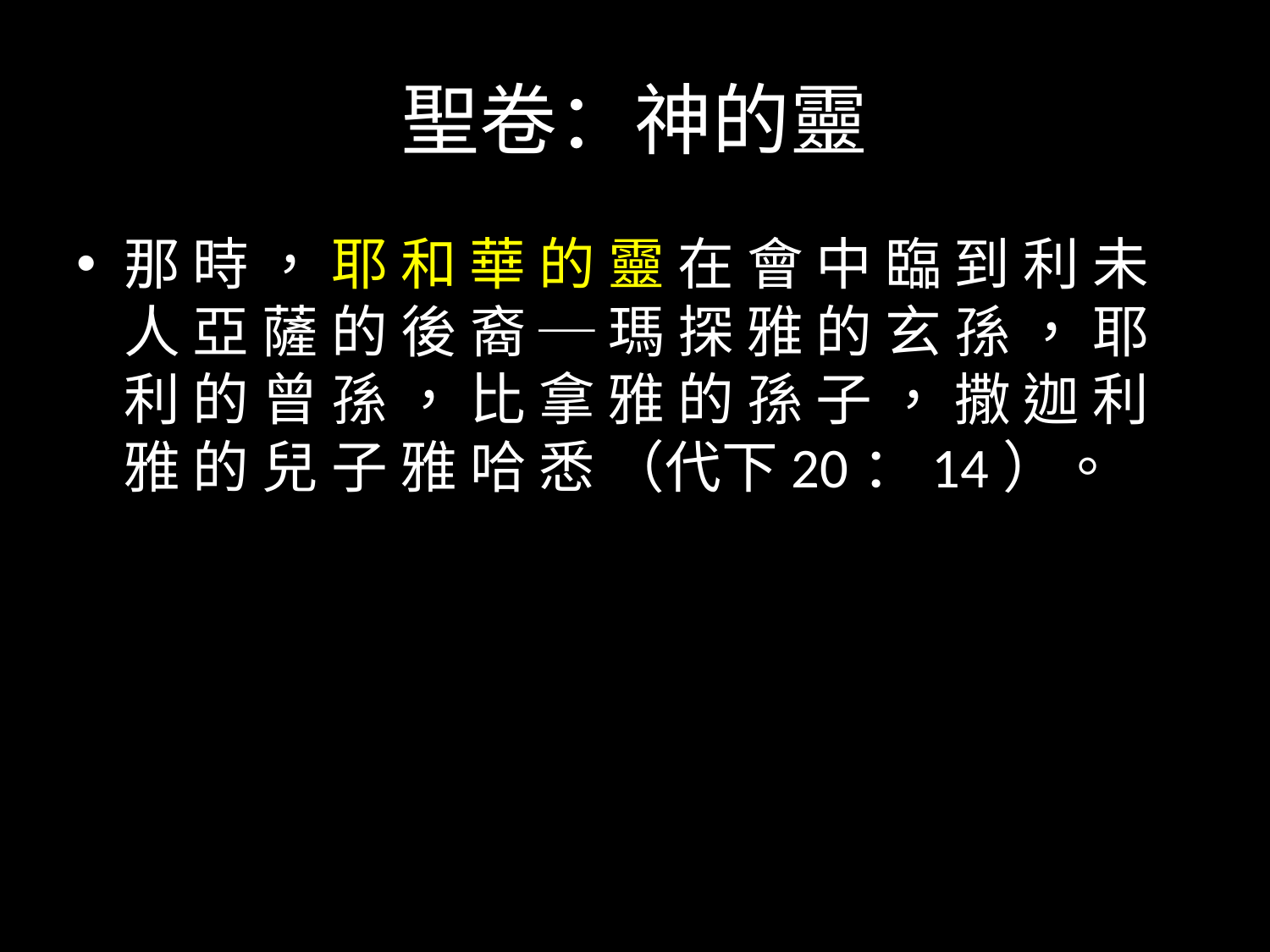

# 聖卷：神的靈
那 時 ， 耶 和 華 的 靈 在 會 中 臨 到 利 未 人 亞 薩 的 後 裔 ─ 瑪 探 雅 的 玄 孫 ， 耶 利 的 曾 孫 ， 比 拿 雅 的 孫 子 ， 撒 迦 利 雅 的 兒 子 雅 哈 悉 （代下20：14）。